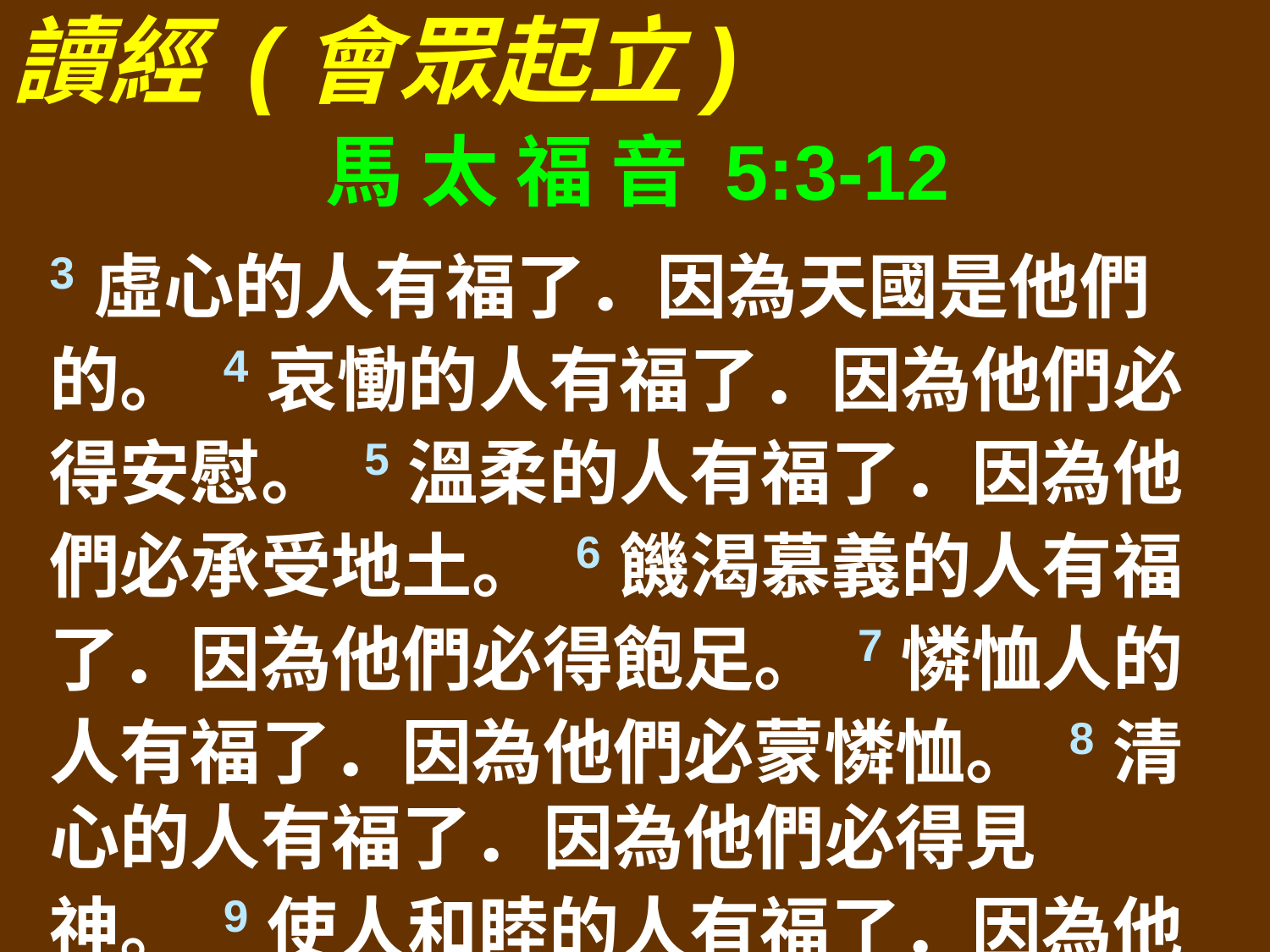

讀經 (會眾起立)
馬 太 福 音 5:3-12
3虛心的人有福了．因為天國是他們的。 4哀慟的人有福了．因為他們必得安慰。 5溫柔的人有福了．因為他們必承受地土。 6饑渴慕義的人有福了．因為他們必得飽足。 7憐恤人的人有福了．因為他們必蒙憐恤。 8清心的人有福了．因為他們必得見　神。 9使人和睦的人有福了．因為他們必稱為　神的兒子。